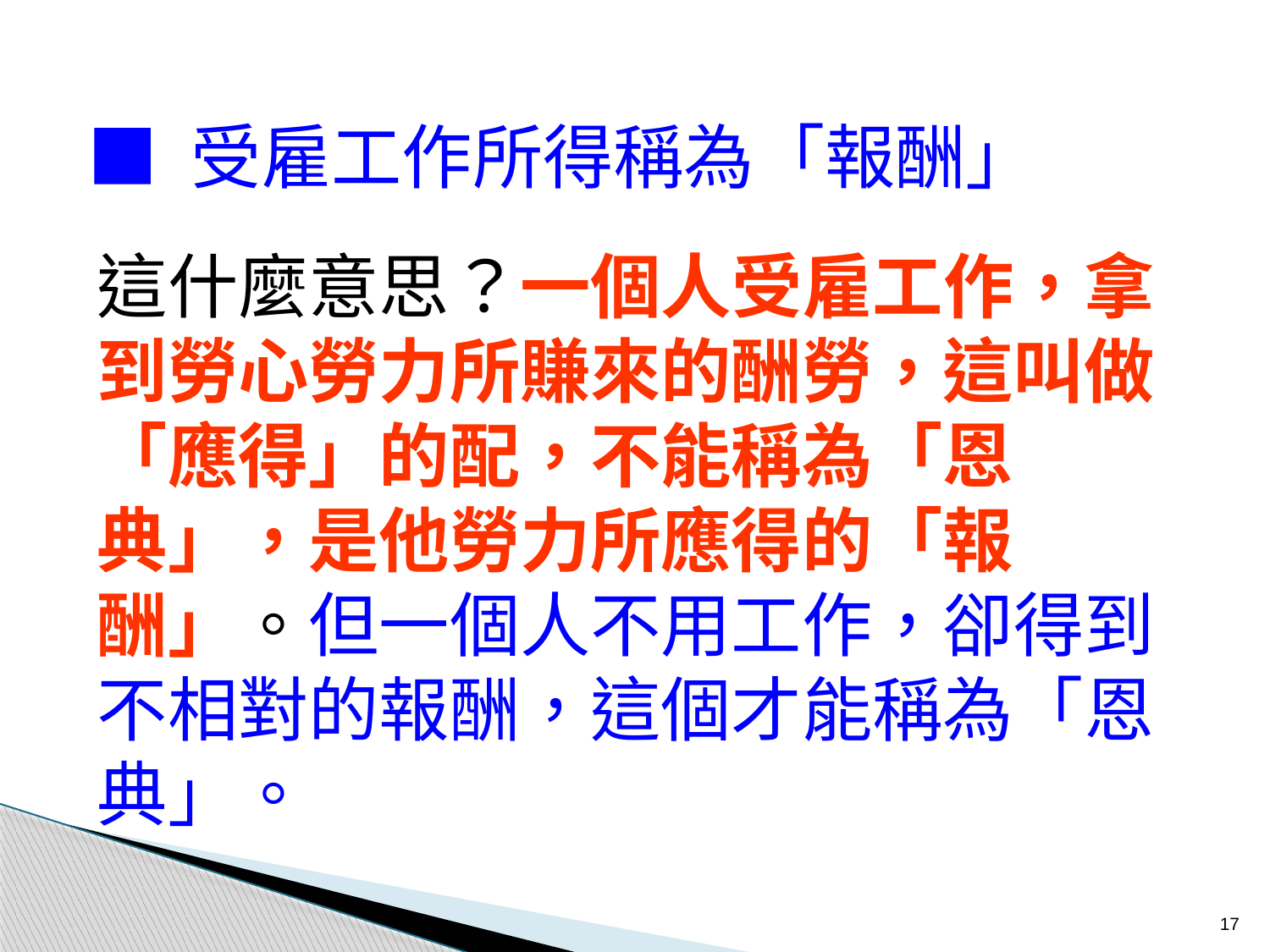

■ 受雇工作所得稱為「報酬」
這什麼意思？一個人受雇工作，拿到勞心勞力所賺來的酬勞，這叫做「應得」的配，不能稱為「恩典」，是他勞力所應得的「報酬」。但一個人不用工作，卻得到不相對的報酬，這個才能稱為「恩典」。
17